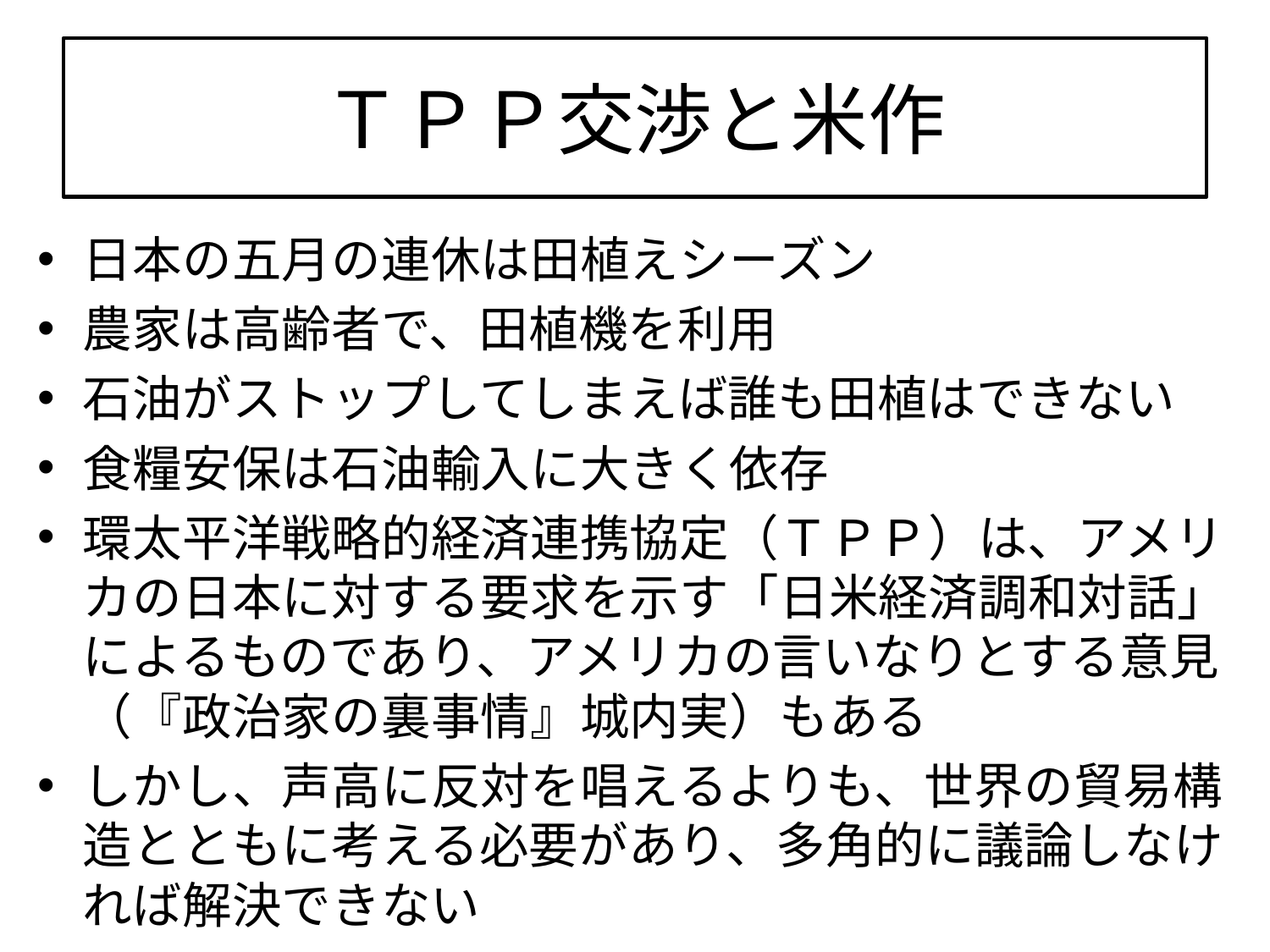

# ＴＰＰ交渉と米作
日本の五月の連休は田植えシーズン
農家は高齢者で、田植機を利用
石油がストップしてしまえば誰も田植はできない
食糧安保は石油輸入に大きく依存
環太平洋戦略的経済連携協定（ＴＰＰ）は、アメリカの日本に対する要求を示す「日米経済調和対話」によるものであり、アメリカの言いなりとする意見（『政治家の裏事情』城内実）もある
しかし、声高に反対を唱えるよりも、世界の貿易構造とともに考える必要があり、多角的に議論しなければ解決できない